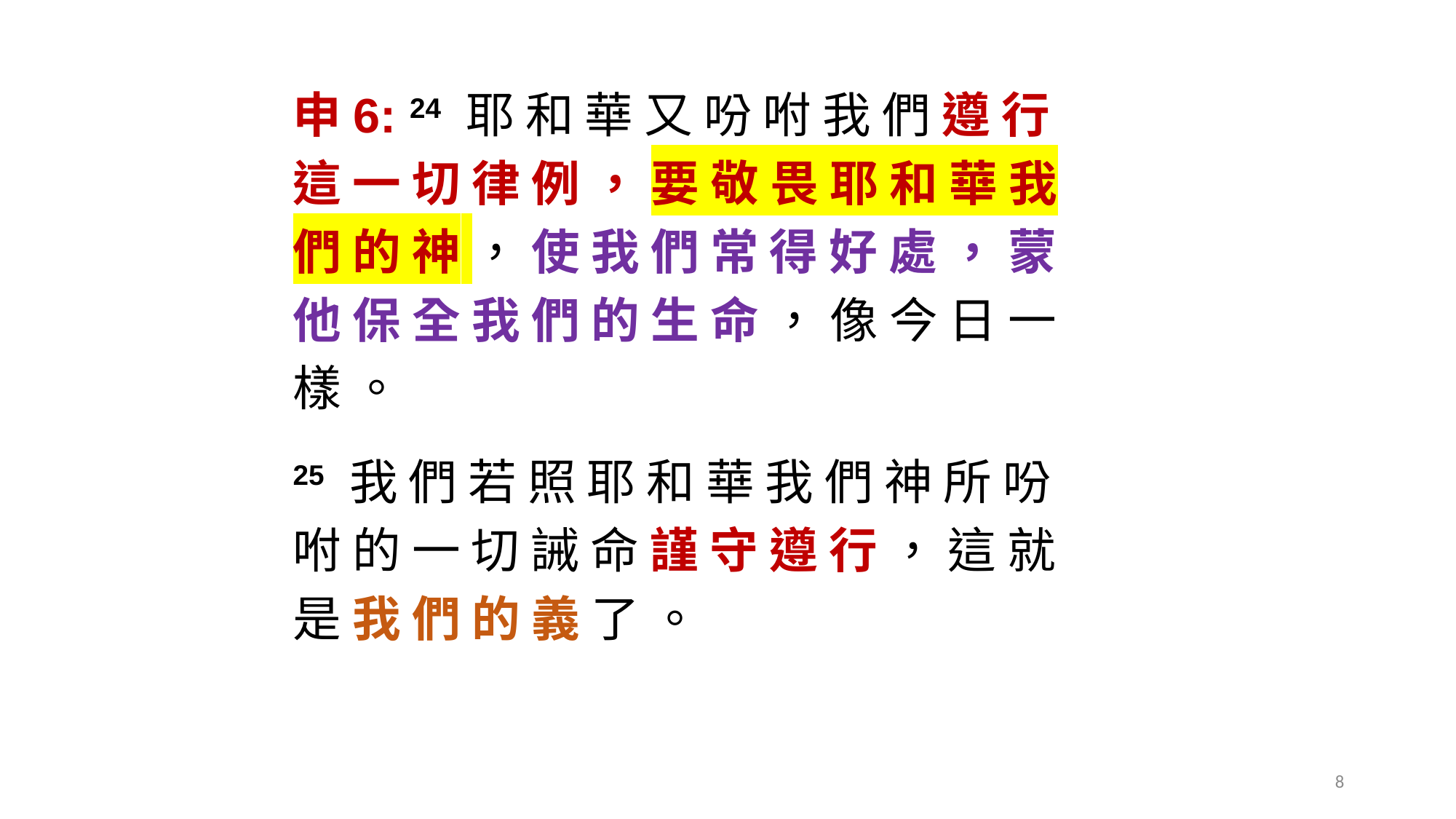

申6: 24 耶 和 華 又 吩 咐 我 們 遵 行 這 一 切 律 例 ， 要 敬 畏 耶 和 華 我 們 的 神 ， 使 我 們 常 得 好 處 ， 蒙 他 保 全 我 們 的 生 命 ， 像 今 日 一 樣 。

25 我 們 若 照 耶 和 華 我 們 神 所 吩 咐 的 一 切 誡 命 謹 守 遵 行 ， 這 就 是 我 們 的 義 了 。
8